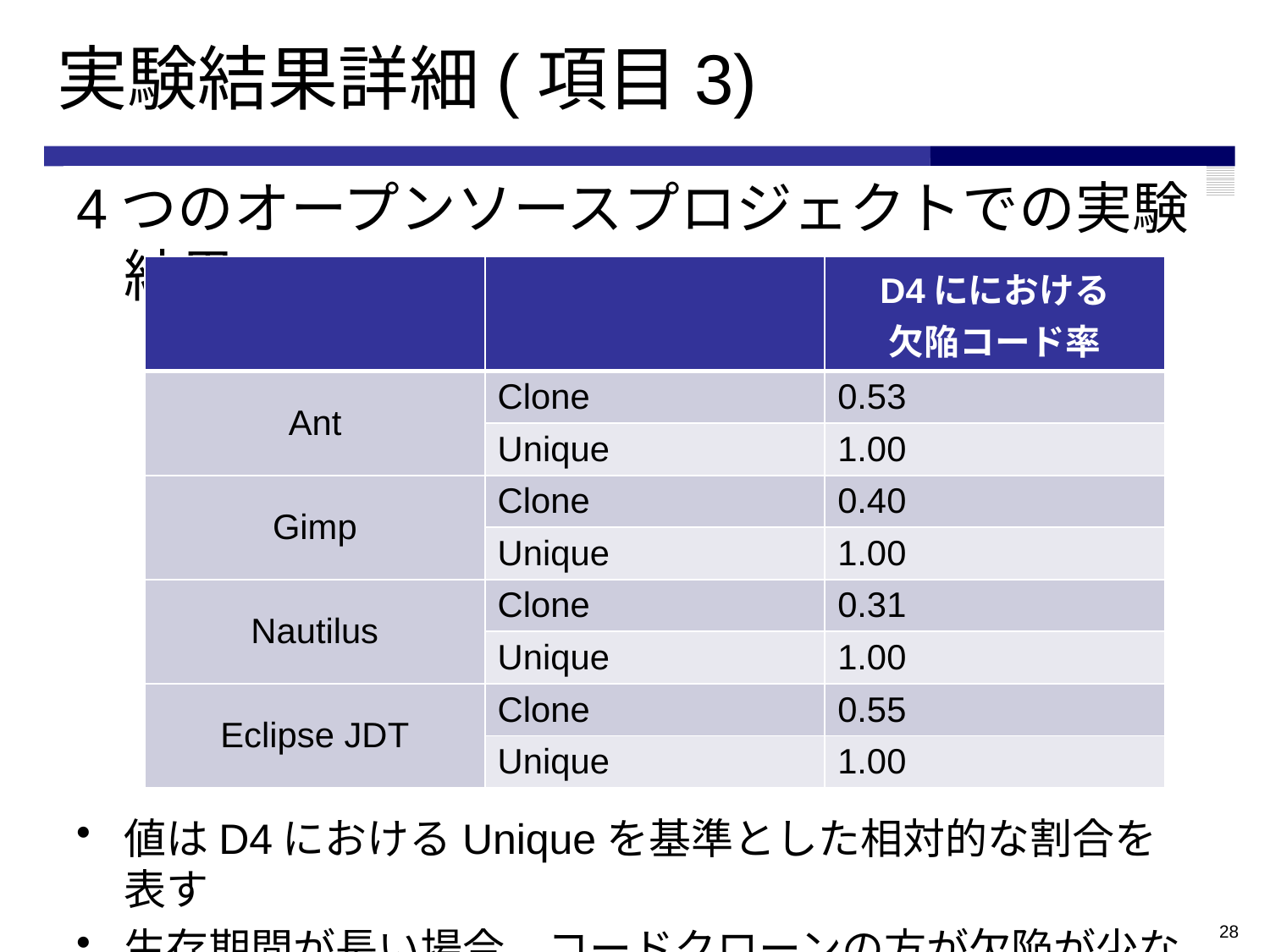

# 実験結果詳細(項目3)
4つのオープンソースプロジェクトでの実験結果
|  |  | D4ににおける 欠陥コード率 |
| --- | --- | --- |
| Ant | Clone | 0.53 |
|  | Unique | 1.00 |
| Gimp | Clone | 0.40 |
|  | Unique | 1.00 |
| Nautilus | Clone | 0.31 |
|  | Unique | 1.00 |
| Eclipse JDT | Clone | 0.55 |
|  | Unique | 1.00 |

値はD4におけるUniqueを基準とした相対的な割合を表す
生存期間が長い場合，コードクローンの方が欠陥が少ない
28